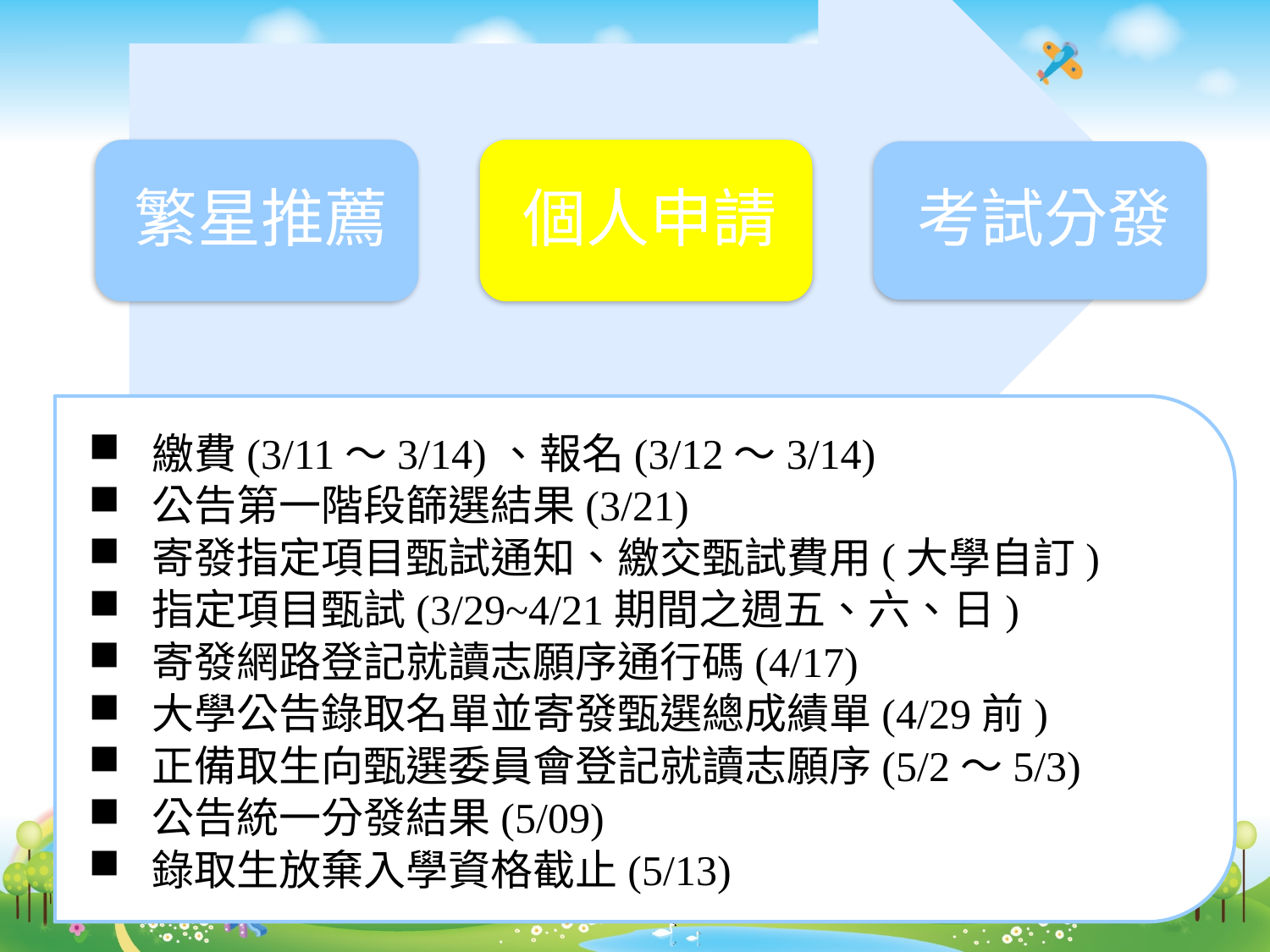

繁星推薦
個人申請
考試分發

繳費(3/11～3/14)、報名(3/12～3/14)
公告第一階段篩選結果(3/21)
寄發指定項目甄試通知、繳交甄試費用(大學自訂)
指定項目甄試(3/29~4/21期間之週五、六、日)
寄發網路登記就讀志願序通行碼(4/17)
大學公告錄取名單並寄發甄選總成績單(4/29前)
正備取生向甄選委員會登記就讀志願序(5/2～5/3)
公告統一分發結果(5/09)
錄取生放棄入學資格截止(5/13)
14